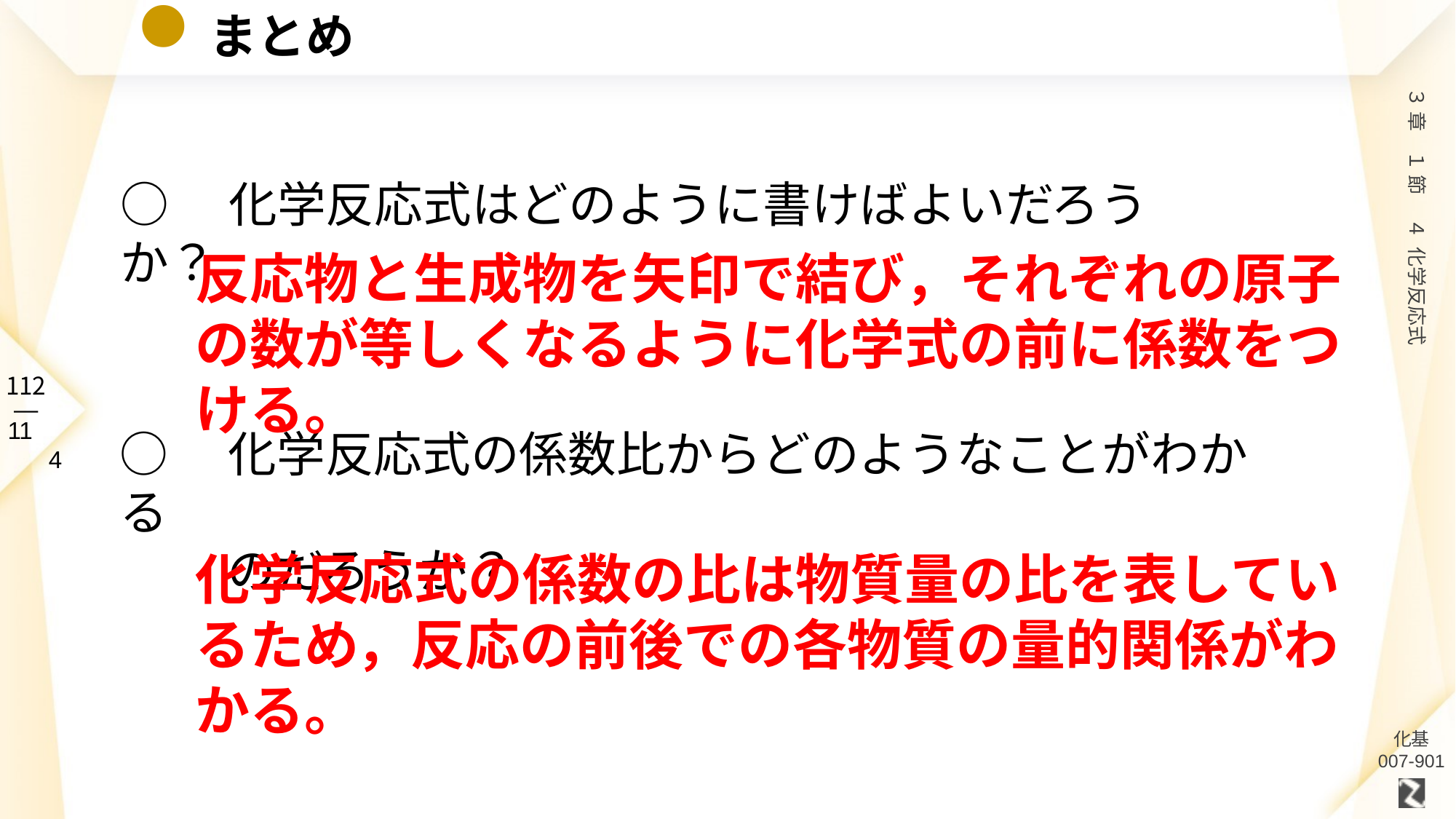

# まとめ
○　化学反応式はどのように書けばよいだろうか？
反応物と生成物を矢印で結び，それぞれの原子の数が等しくなるように化学式の前に係数をつける。
○　化学反応式の係数比からどのようなことがわかる
　　 のだろうか？
化学反応式の係数の比は物質量の比を表しているため，反応の前後での各物質の量的関係がわかる。